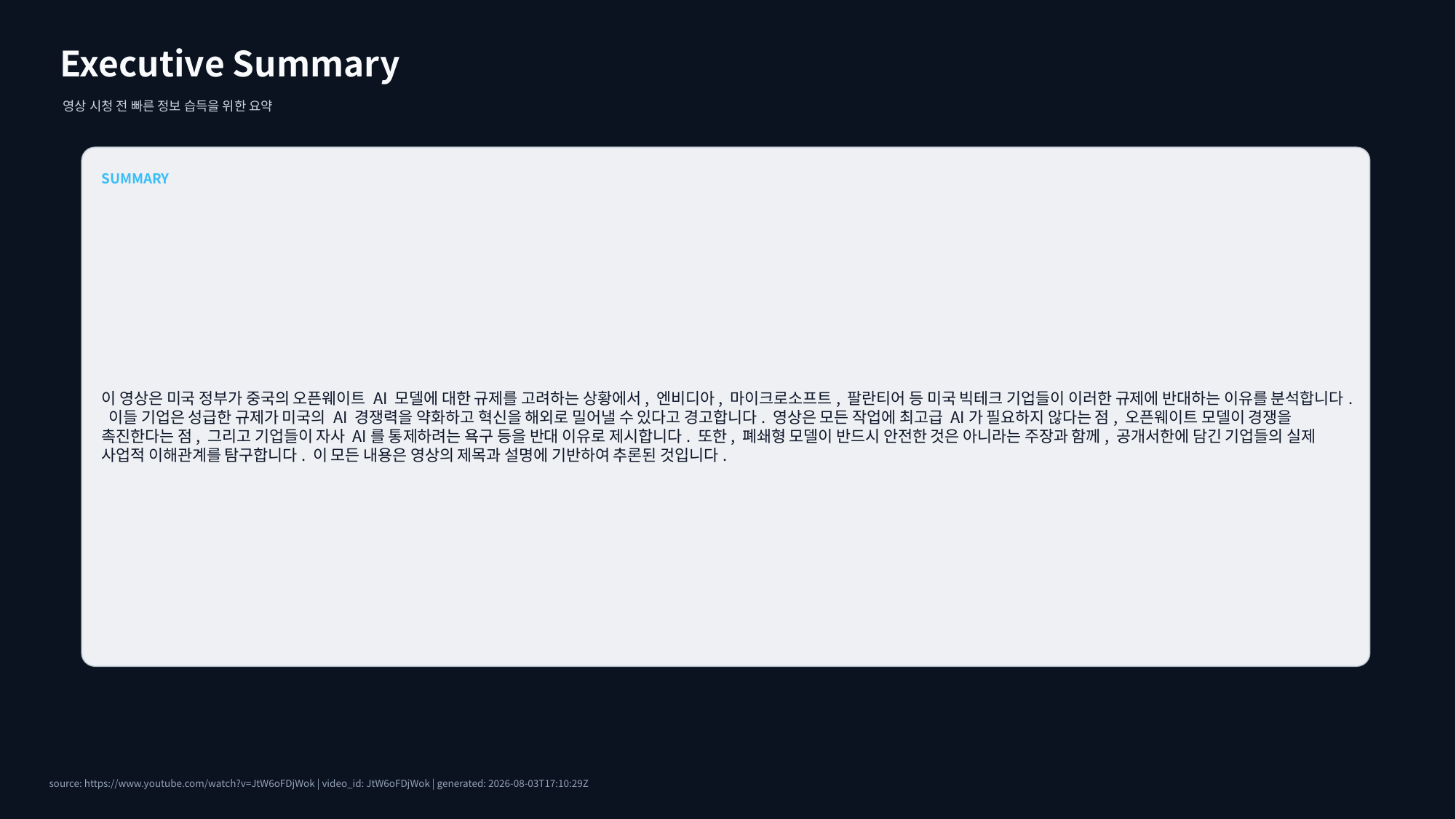

Executive Summary
영상 시청 전 빠른 정보 습득을 위한 요약

SUMMARY
이 영상은 미국 정부가 중국의 오픈웨이트 AI 모델에 대한 규제를 고려하는 상황에서, 엔비디아, 마이크로소프트, 팔란티어 등 미국 빅테크 기업들이 이러한 규제에 반대하는 이유를 분석합니다. 이들 기업은 성급한 규제가 미국의 AI 경쟁력을 약화하고 혁신을 해외로 밀어낼 수 있다고 경고합니다. 영상은 모든 작업에 최고급 AI가 필요하지 않다는 점, 오픈웨이트 모델이 경쟁을 촉진한다는 점, 그리고 기업들이 자사 AI를 통제하려는 욕구 등을 반대 이유로 제시합니다. 또한, 폐쇄형 모델이 반드시 안전한 것은 아니라는 주장과 함께, 공개서한에 담긴 기업들의 실제 사업적 이해관계를 탐구합니다. 이 모든 내용은 영상의 제목과 설명에 기반하여 추론된 것입니다.
source: https://www.youtube.com/watch?v=JtW6oFDjWok | video_id: JtW6oFDjWok | generated: 2026-08-03T17:10:29Z